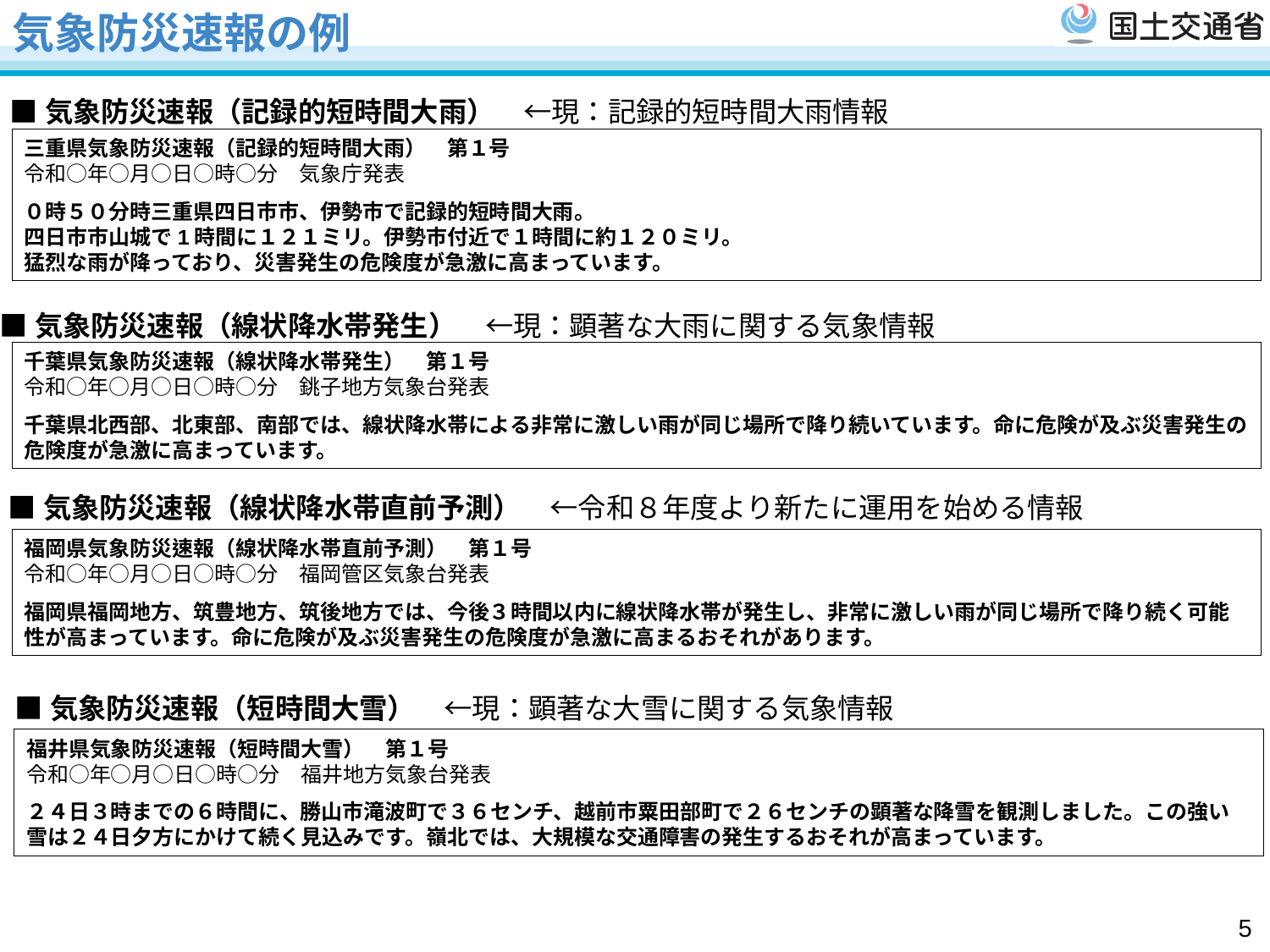

気象防災速報の例
■気象防災速報（記録的短時間大雨）　←現：記録的短時間大雨情報
三重県気象防災速報（記録的短時間大雨）　第１号
令和○年○月○日○時○分　気象庁発表

０時５０分時三重県四日市市、伊勢市で記録的短時間大雨。
四日市市山城で1時間に１２１ミリ。伊勢市付近で１時間に約１２０ミリ。
猛烈な雨が降っており、災害発生の危険度が急激に高まっています。
■気象防災速報（線状降水帯発生）　←現：顕著な大雨に関する気象情報
千葉県気象防災速報（線状降水帯発生）　第１号
令和○年○月○日○時○分　銚子地方気象台発表

千葉県北西部、北東部、南部では、線状降水帯による非常に激しい雨が同じ場所で降り続いています。命に危険が及ぶ災害発生の危険度が急激に高まっています。
■気象防災速報（線状降水帯直前予測）　←令和８年度より新たに運用を始める情報
福岡県気象防災速報（線状降水帯直前予測）　第１号
令和○年○月○日○時○分　福岡管区気象台発表

福岡県福岡地方、筑豊地方、筑後地方では、今後３時間以内に線状降水帯が発生し、非常に激しい雨が同じ場所で降り続く可能性が高まっています。命に危険が及ぶ災害発生の危険度が急激に高まるおそれがあります。
■気象防災速報（短時間大雪）　←現：顕著な大雪に関する気象情報
福井県気象防災速報（短時間大雪）　第１号
令和○年○月○日○時○分　福井地方気象台発表

２４日３時までの６時間に、勝山市滝波町で３６センチ、越前市粟田部町で２６センチの顕著な降雪を観測しました。この強い雪は２４日夕方にかけて続く見込みです。嶺北では、大規模な交通障害の発生するおそれが高まっています。